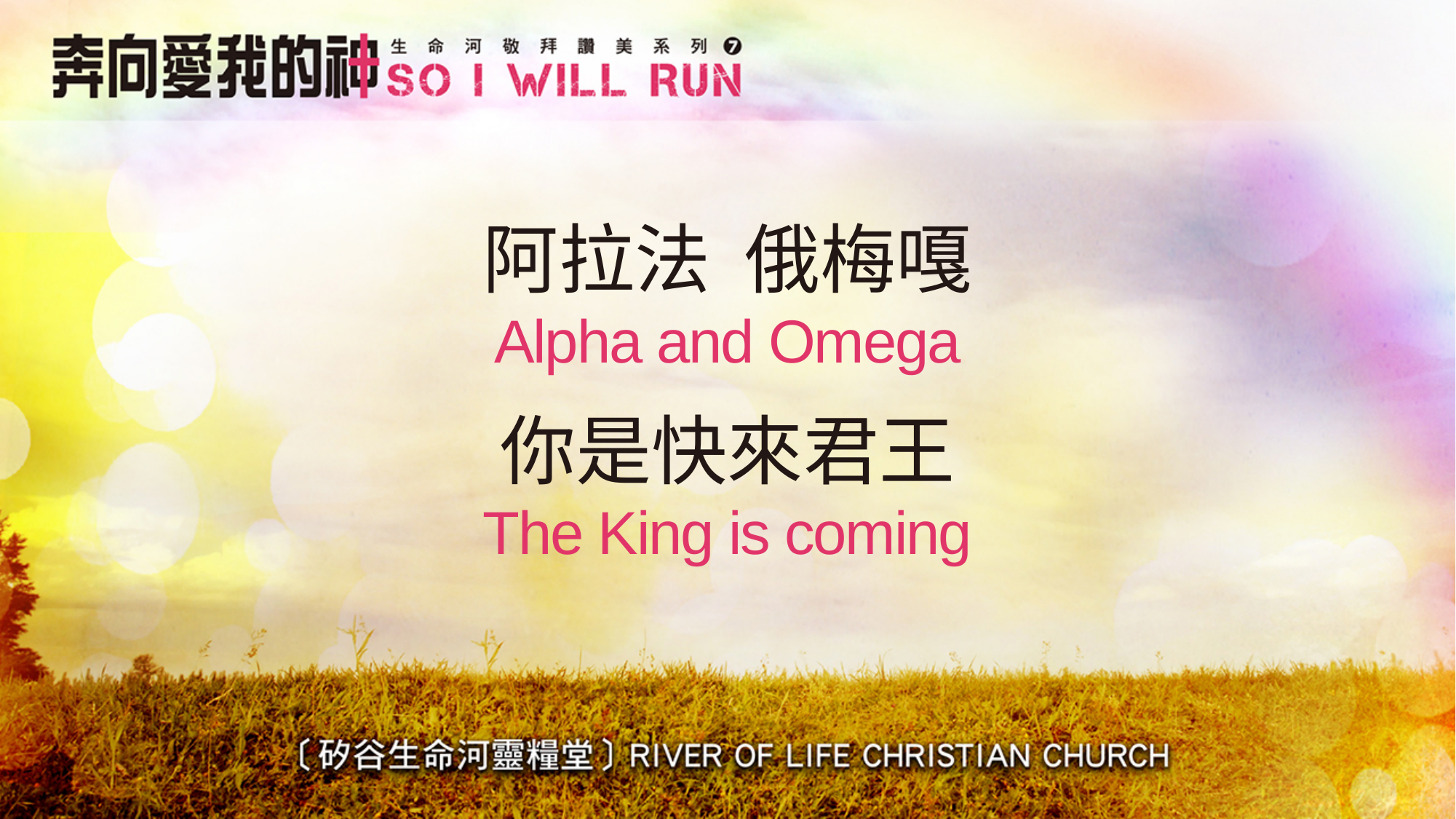

# 阿拉法  俄梅嘎 Alpha and Omega
你是快來君王
The King is coming